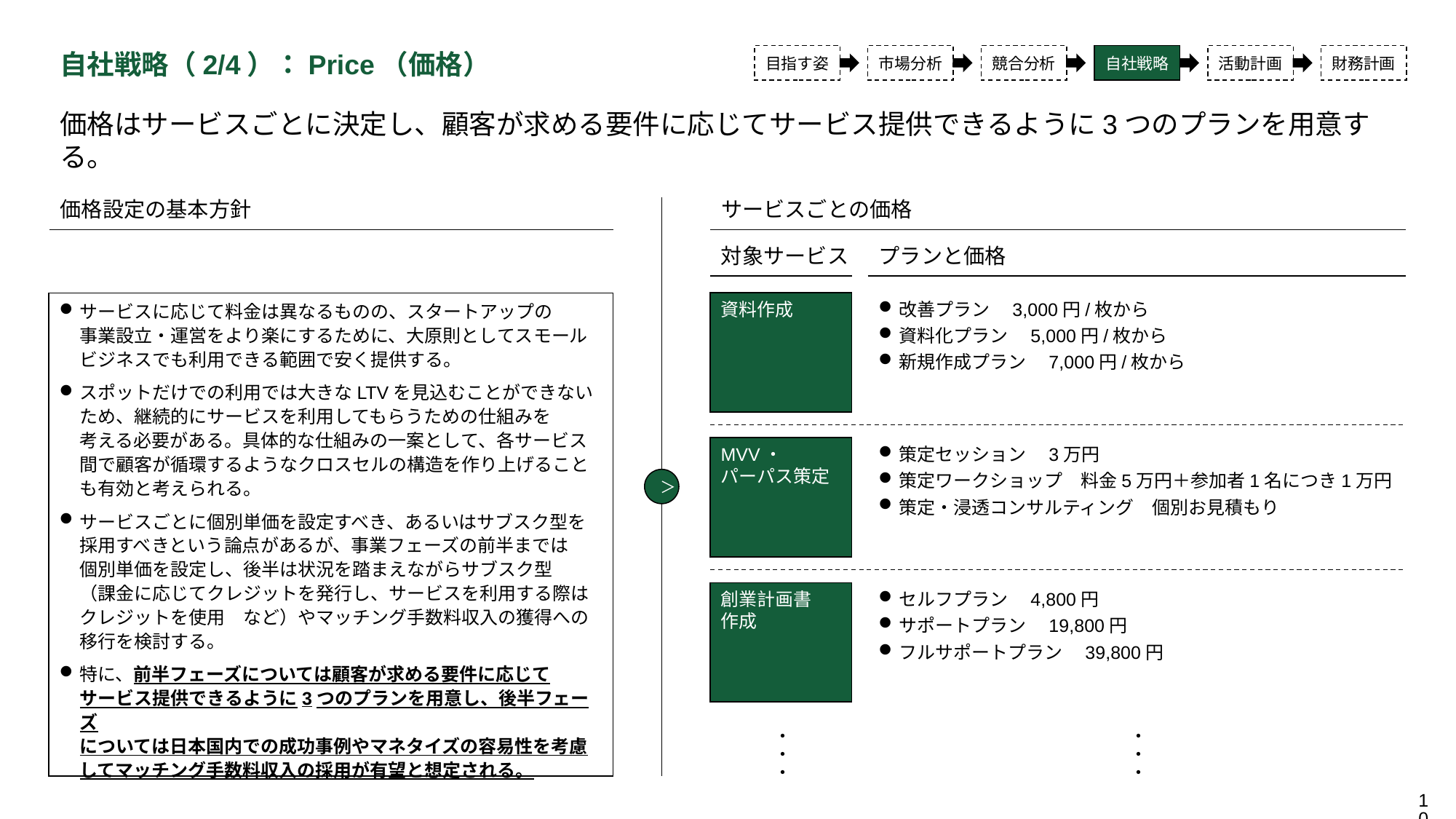

自社戦略（2/4）：Price（価格）
目指す姿

市場分析

競合分析

自社戦略

活動計画

財務計画
価格はサービスごとに決定し、顧客が求める要件に応じてサービス提供できるように3つのプランを用意する。
価格設定の基本方針
サービスに応じて料金は異なるものの、スタートアップの
事業設立・運営をより楽にするために、大原則としてスモール
ビジネスでも利用できる範囲で安く提供する。
スポットだけでの利用では大きなLTVを見込むことができない
ため、継続的にサービスを利用してもらうための仕組みを
考える必要がある。具体的な仕組みの一案として、各サービス
間で顧客が循環するようなクロスセルの構造を作り上げること
も有効と考えられる。
サービスごとに個別単価を設定すべき、あるいはサブスク型を
採用すべきという論点があるが、事業フェーズの前半までは
個別単価を設定し、後半は状況を踏まえながらサブスク型
（課金に応じてクレジットを発行し、サービスを利用する際は
クレジットを使用　など）やマッチング手数料収入の獲得への
移行を検討する。
特に、前半フェーズについては顧客が求める要件に応じて
サービス提供できるように3つのプランを用意し、後半フェーズ
については日本国内での成功事例やマネタイズの容易性を考慮
してマッチング手数料収入の採用が有望と想定される。
＞
サービスごとの価格
対象サービス
プランと価格
資料作成
改善プラン　3,000円/枚から
資料化プラン　5,000円/枚から
新規作成プラン　7,000円/枚から
MVV・
パーパス策定
策定セッション　3万円
策定ワークショップ　料金5万円＋参加者1名につき1万円
策定・浸透コンサルティング　個別お見積もり
創業計画書
作成
セルフプラン　4,800円
サポートプラン　19,800円
フルサポートプラン　39,800円
・・・
・・・
10